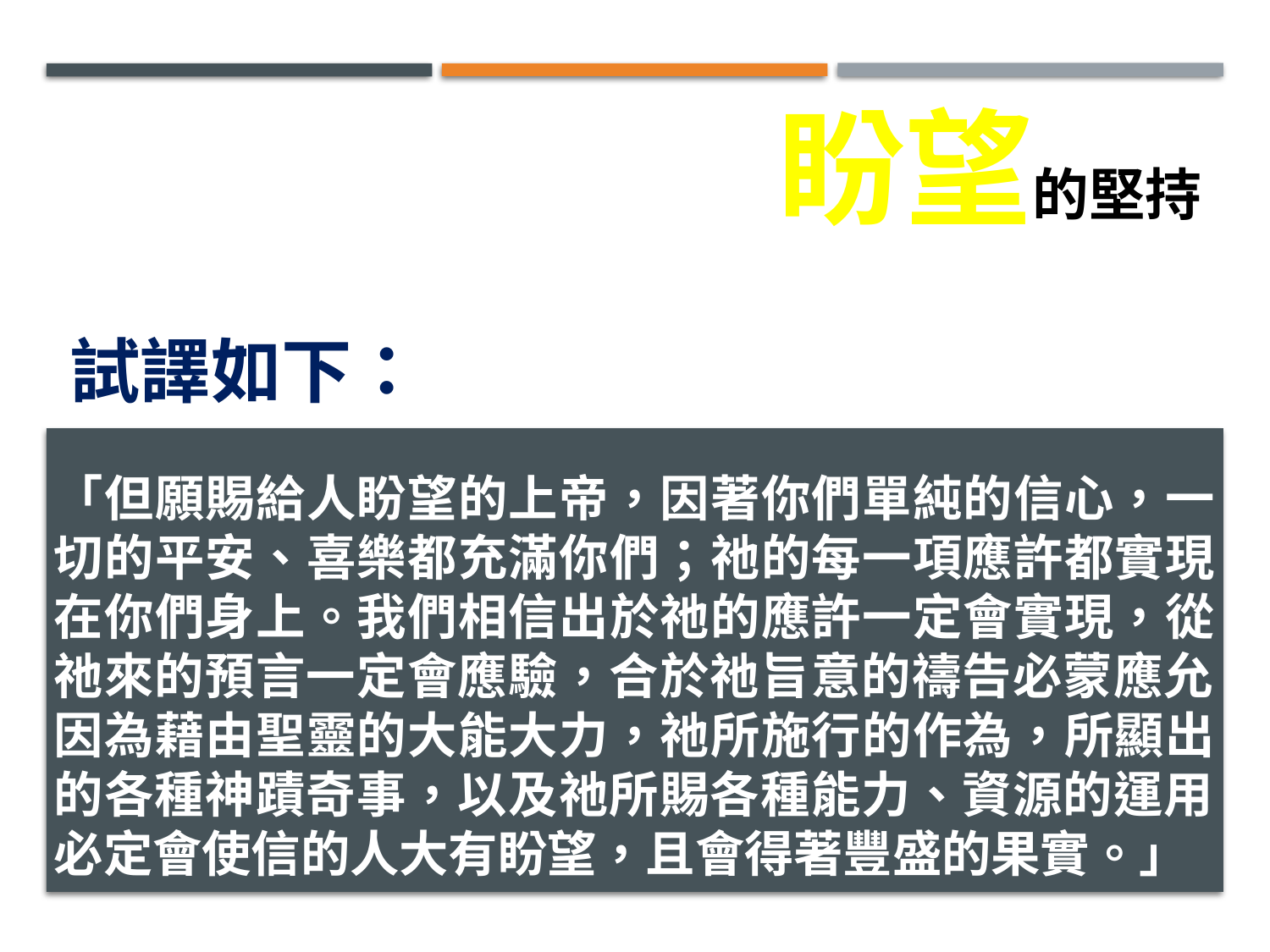

盼望的堅持
試譯如下：
# 「但願賜給人盼望的上帝，因著你們單純的信心，一切的平安、喜樂都充滿你們；祂的每一項應許都實現在你們身上。我們相信出於祂的應許一定會實現，從祂來的預言一定會應驗，合於祂旨意的禱告必蒙應允。因為藉由聖靈的大能大力，祂所施行的作為，所顯出的各種神蹟奇事，以及祂所賜各種能力、資源的運用，必定會使信的人大有盼望，且會得著豐盛的果實。」